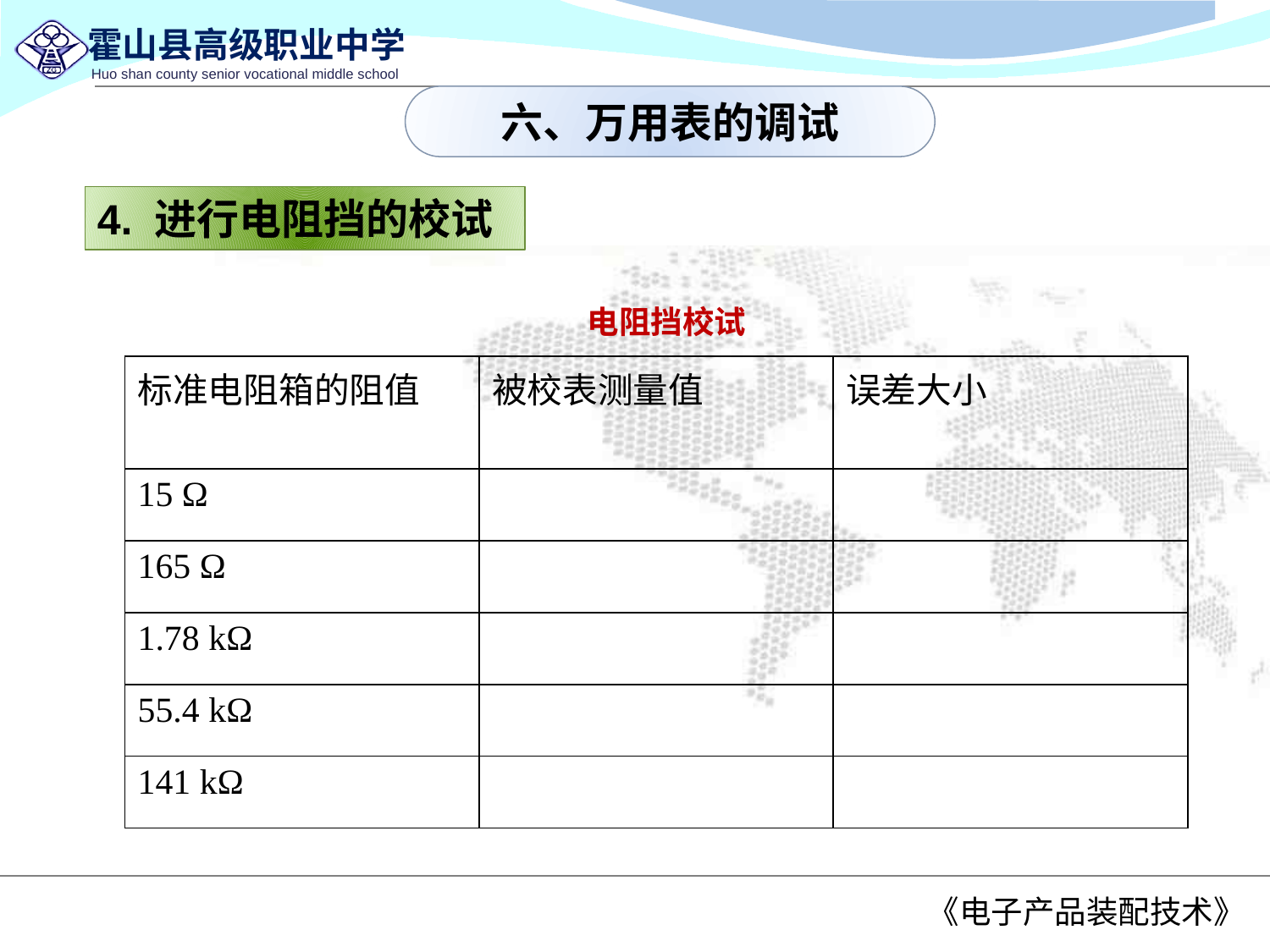

六、万用表的调试
4. 进行电阻挡的校试
电阻挡校试
| 标准电阻箱的阻值 | 被校表测量值 | 误差大小 |
| --- | --- | --- |
| 15 Ω |  |  |
| 165 Ω |  |  |
| 1.78 kΩ |  |  |
| 55.4 kΩ |  |  |
| 141 kΩ |  |  |